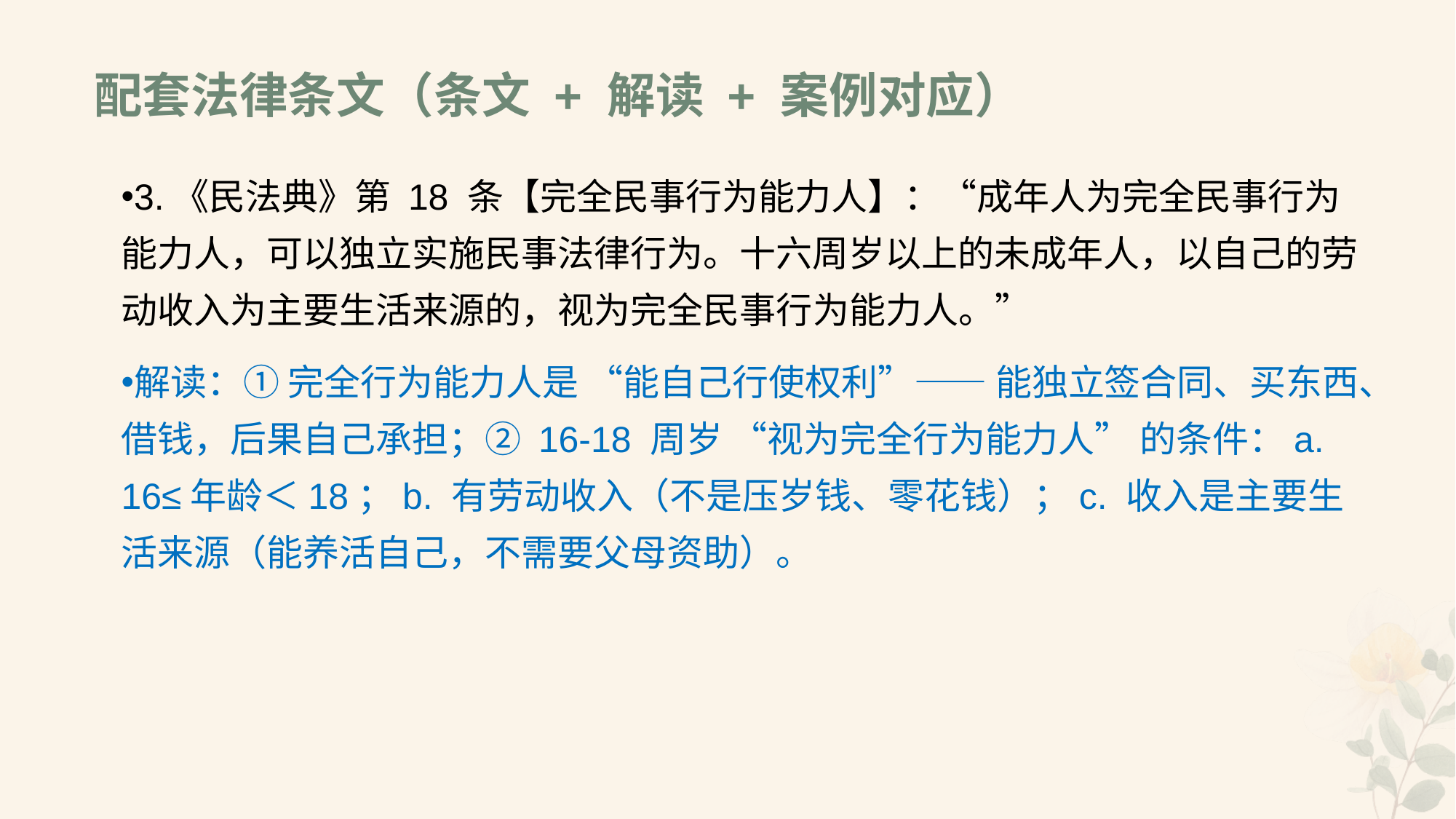

# 配套法律条文（条文 + 解读 + 案例对应）
3.《民法典》第 18 条【完全民事行为能力人】：“成年人为完全民事行为能力人，可以独立实施民事法律行为。十六周岁以上的未成年人，以自己的劳动收入为主要生活来源的，视为完全民事行为能力人。”
解读：① 完全行为能力人是 “能自己行使权利”—— 能独立签合同、买东西、借钱，后果自己承担；② 16-18 周岁 “视为完全行为能力人” 的条件：a. 16≤年龄＜18；b. 有劳动收入（不是压岁钱、零花钱）；c. 收入是主要生活来源（能养活自己，不需要父母资助）。